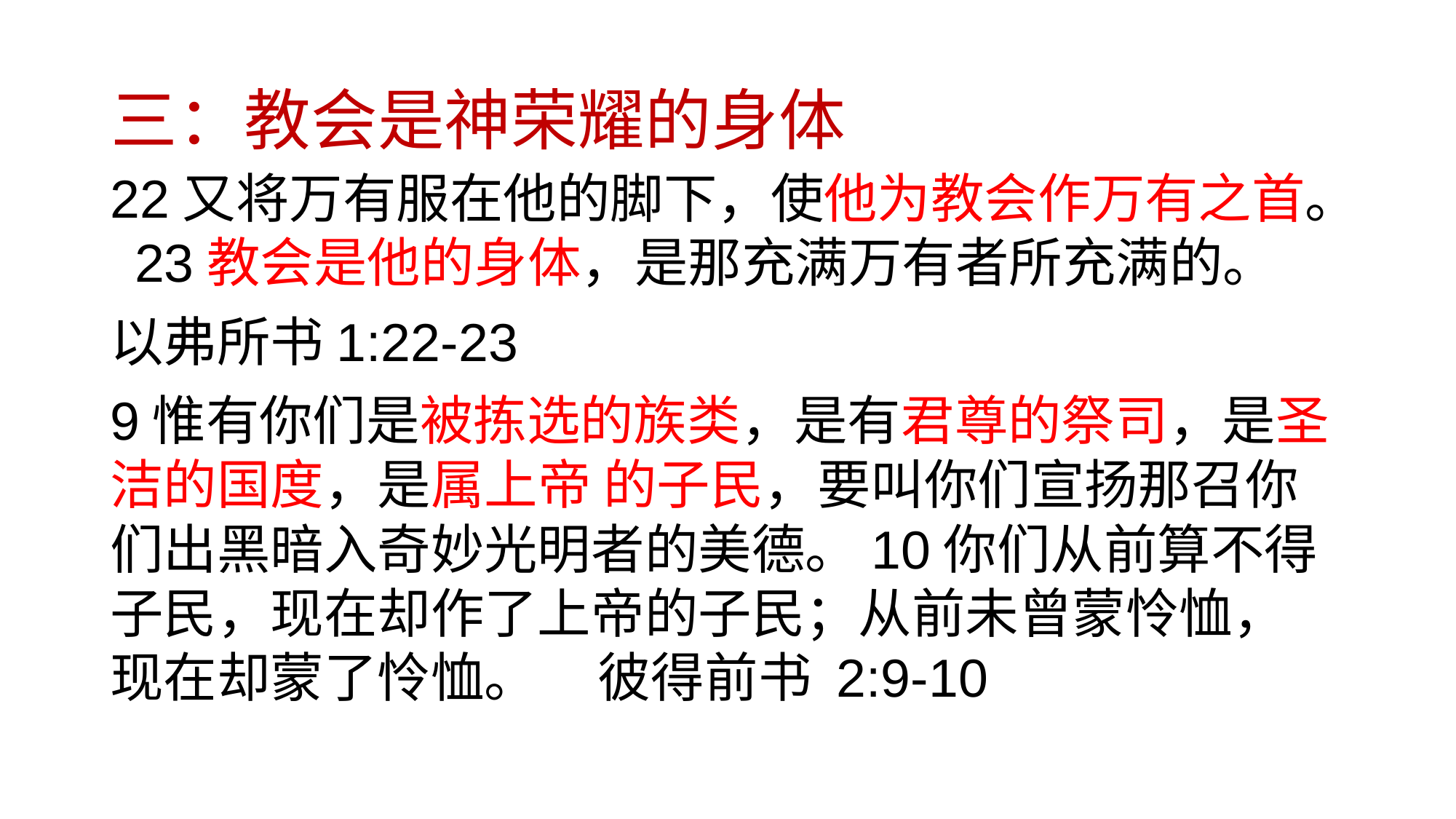

# 三：教会是神荣耀的身体
22又将万有服在他的脚下，使他为教会作万有之首。 23教会是他的身体，是那充满万有者所充满的。
以弗所书1:22-23
9惟有你们是被拣选的族类，是有君尊的祭司，是圣洁的国度，是属上帝 的子民，要叫你们宣扬那召你们出黑暗入奇妙光明者的美德。10你们从前算不得子民，现在却作了上帝的子民；从前未曾蒙怜恤，现在却蒙了怜恤。     彼得前书 2:9-10